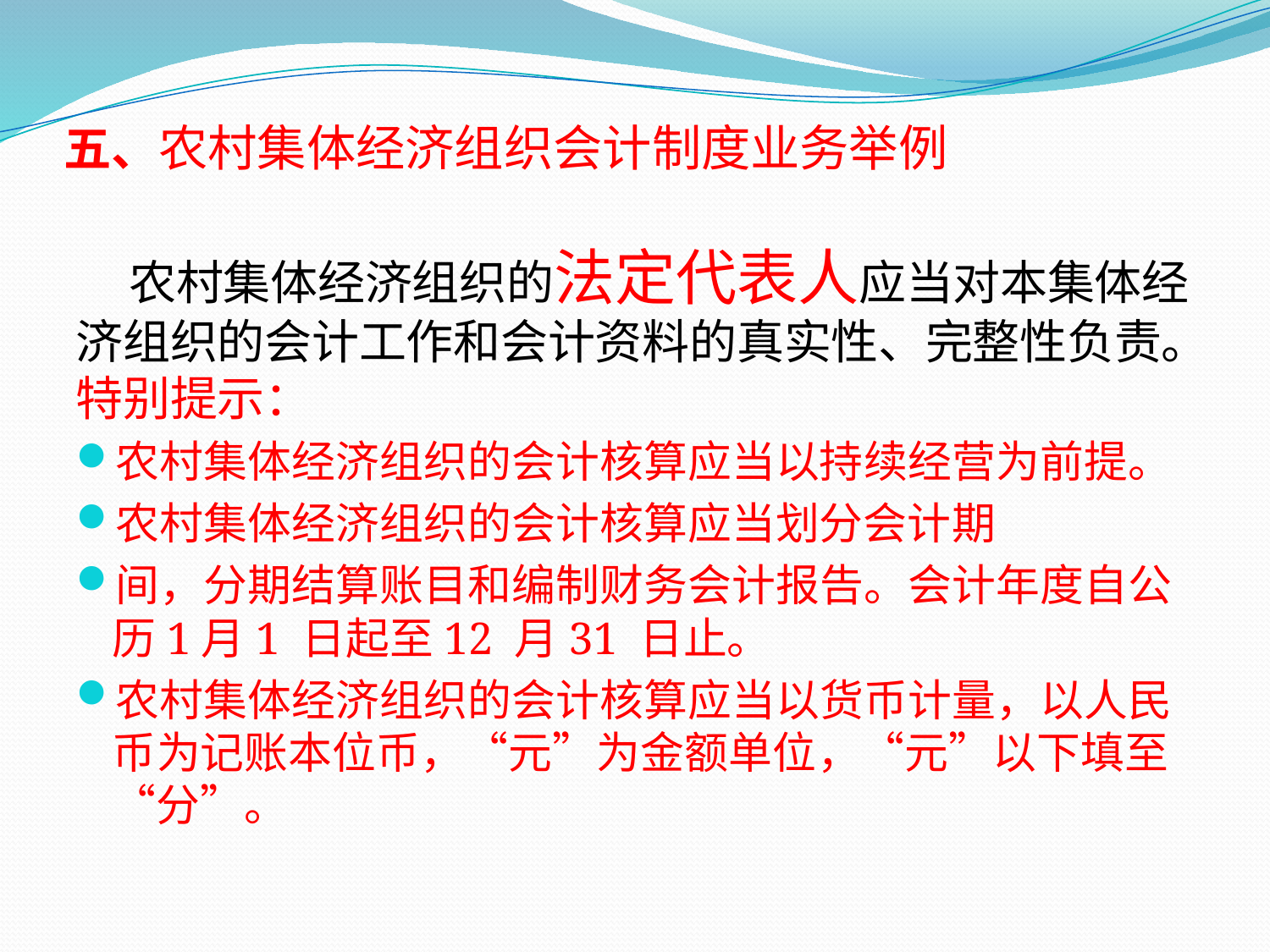

# 五、农村集体经济组织会计制度业务举例

    农村集体经济组织的法定代表人应当对本集体经济组织的会计工作和会计资料的真实性、完整性负责。
特别提示：
农村集体经济组织的会计核算应当以持续经营为前提。
农村集体经济组织的会计核算应当划分会计期
间，分期结算账目和编制财务会计报告。会计年度自公历1月1 日起至12 月31 日止。
农村集体经济组织的会计核算应当以货币计量，以人民币为记账本位币，“元”为金额单位，“元”以下填至“分”。